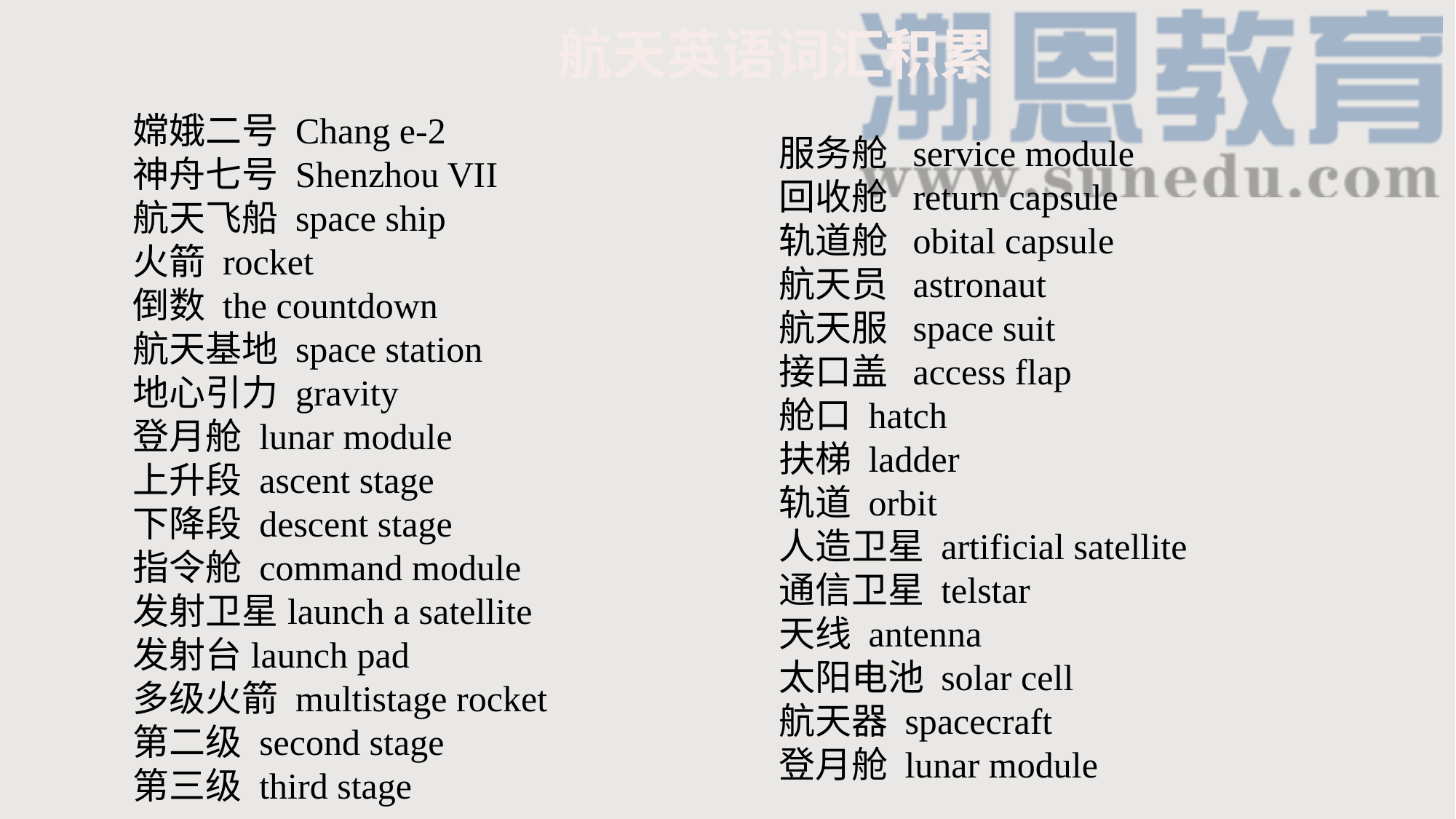

航天英语词汇积累
嫦娥二号 Chang e-2
神舟七号 Shenzhou VII
航天飞船 space ship
火箭 rocket
倒数 the countdown
航天基地 space station
地心引力 gravity
登月舱 lunar module
上升段 ascent stage
下降段 descent stage
指令舱 command module
发射卫星launch a satellite
发射台launch pad
多级火箭 multistage rocket
第二级 second stage
第三级 third stage
服务舱  service module
回收舱  return capsule
轨道舱  obital capsule
航天员  astronaut
航天服  space suit
接口盖  access flap
舱口 hatch
扶梯 ladder
轨道 orbit
人造卫星 artificial satellite
通信卫星 telstar
天线 antenna
太阳电池 solar cell
航天器 spacecraft
登月舱 lunar module